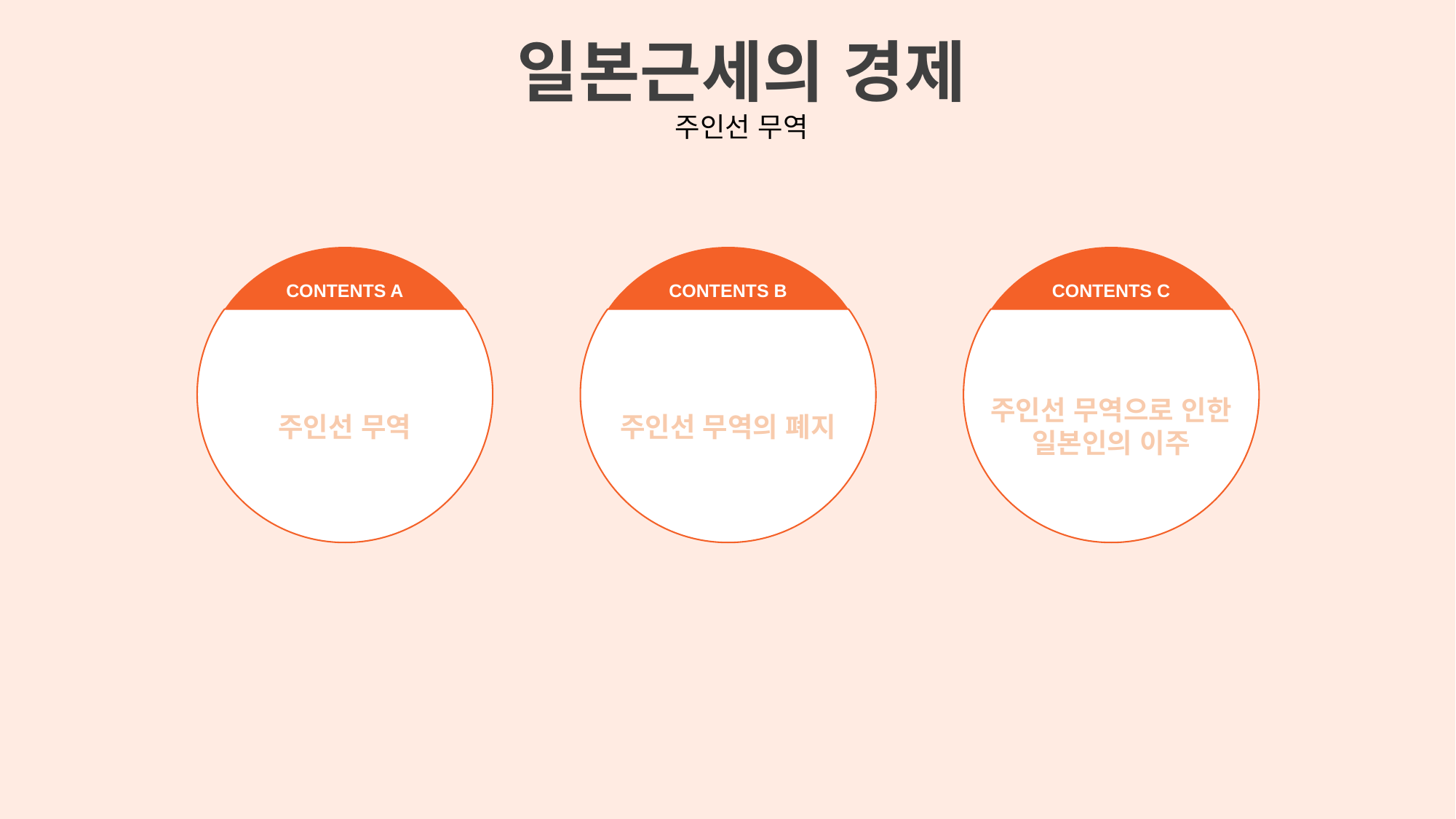

일본근세의 경제
주인선 무역

CONTENTS A
CONTENTS B
CONTENTS C
주인선 무역
주인선 무역의 폐지
주인선 무역으로 인한
일본인의 이주